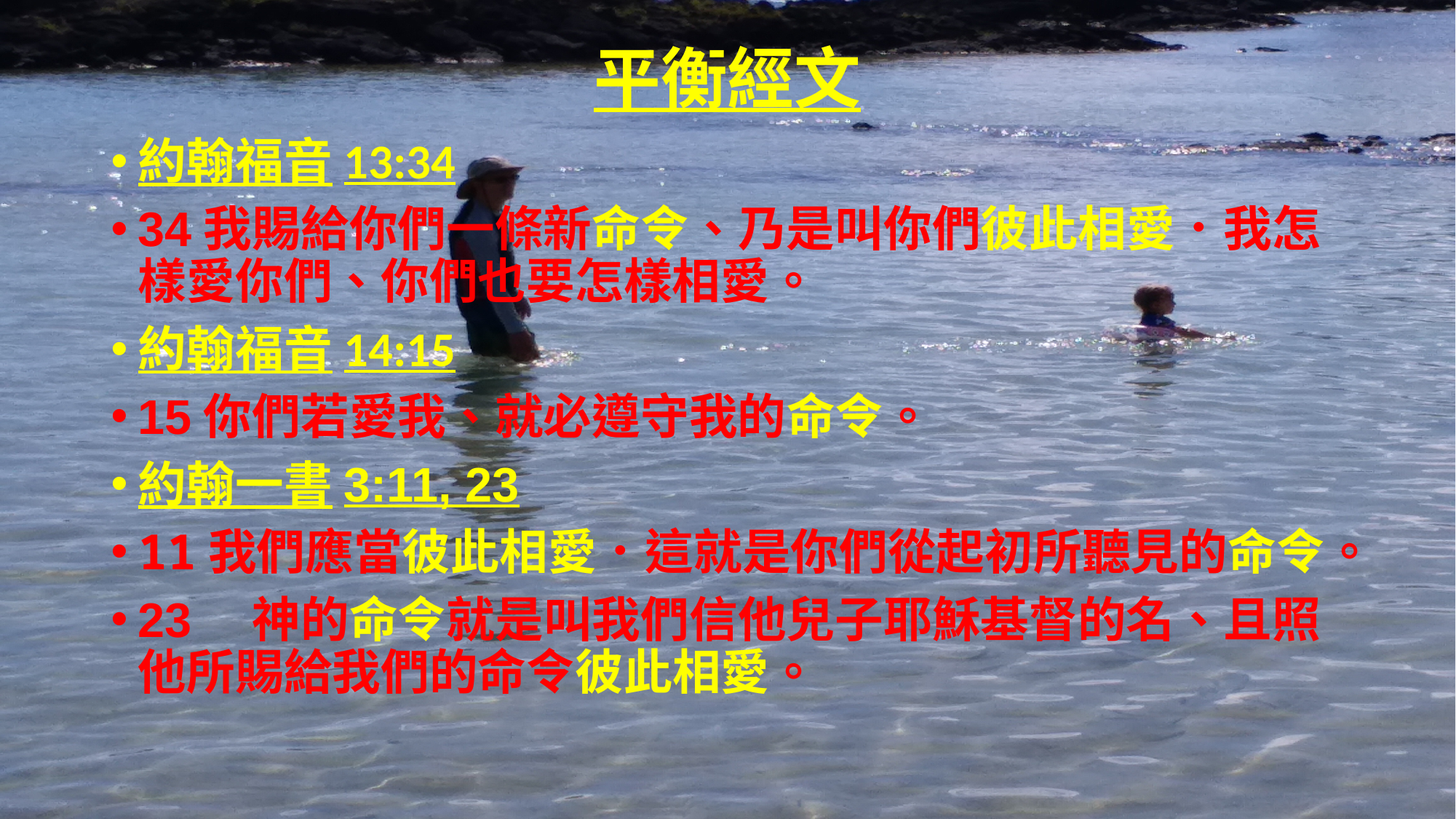

# 平衡經文
約翰福音13:34
34我賜給你們一條新命令、乃是叫你們彼此相愛．我怎樣愛你們、你們也要怎樣相愛。
約翰福音14:15
15你們若愛我、就必遵守我的命令。
約翰一書3:11, 23
11我們應當彼此相愛．這就是你們從起初所聽見的命令。
23　神的命令就是叫我們信他兒子耶穌基督的名、且照他所賜給我們的命令彼此相愛。